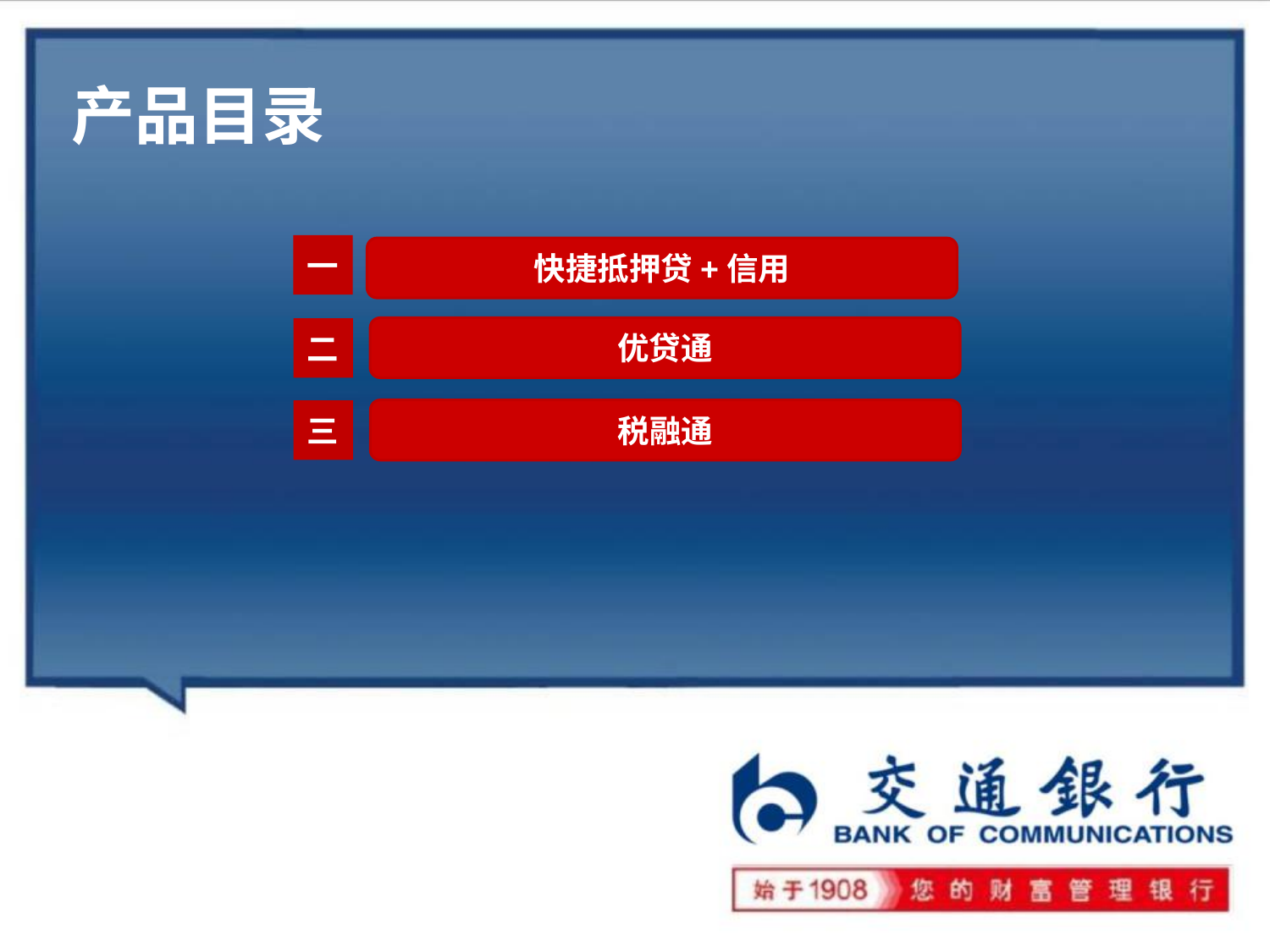

产品目录
一
快捷抵押贷+信用
优贷通
二
税融通
三